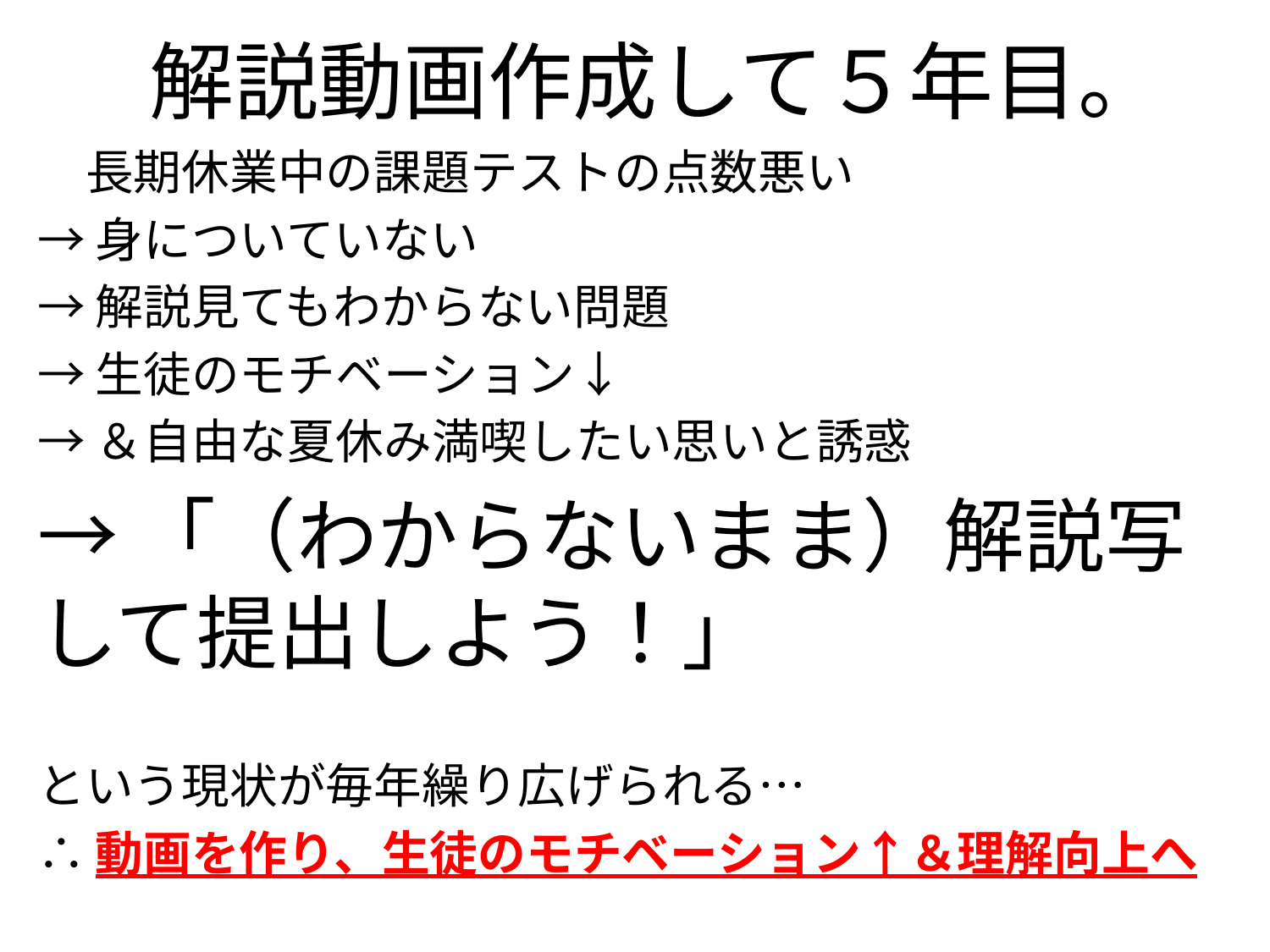

# 解説動画作成して５年目。
　長期休業中の課題テストの点数悪い
→身についていない
→解説見てもわからない問題
→生徒のモチベーション↓
→＆自由な夏休み満喫したい思いと誘惑
→「（わからないまま）解説写して提出しよう！」

という現状が毎年繰り広げられる…
∴動画を作り、生徒のモチベーション↑＆理解向上へ